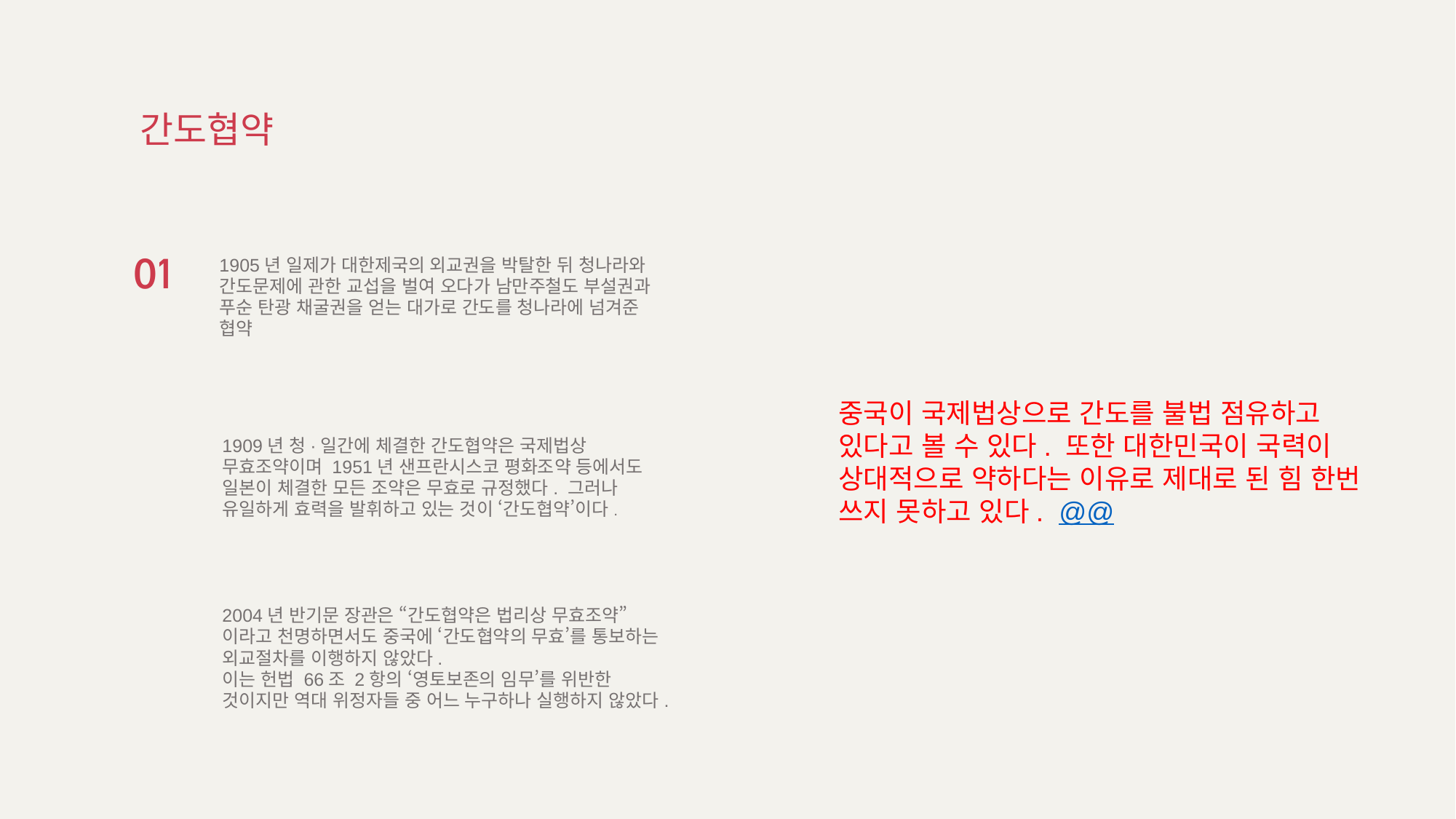

간도협약
01
1905년 일제가 대한제국의 외교권을 박탈한 뒤 청나라와 간도문제에 관한 교섭을 벌여 오다가 남만주철도 부설권과 푸순 탄광 채굴권을 얻는 대가로 간도를 청나라에 넘겨준 협약
중국이 국제법상으로 간도를 불법 점유하고 있다고 볼 수 있다. 또한 대한민국이 국력이 상대적으로 약하다는 이유로 제대로 된 힘 한번 쓰지 못하고 있다.  @@
1909년 청·일간에 체결한 간도협약은 국제법상 무효조약이며 1951년 샌프란시스코 평화조약 등에서도 일본이 체결한 모든 조약은 무효로 규정했다. 그러나 유일하게 효력을 발휘하고 있는 것이 ‘간도협약’이다.

2004년 반기문 장관은 “간도협약은 법리상 무효조약”이라고 천명하면서도 중국에 ‘간도협약의 무효’를 통보하는 외교절차를 이행하지 않았다.
이는 헌법 66조 2항의 ‘영토보존의 임무’를 위반한 것이지만 역대 위정자들 중 어느 누구하나 실행하지 않았다.